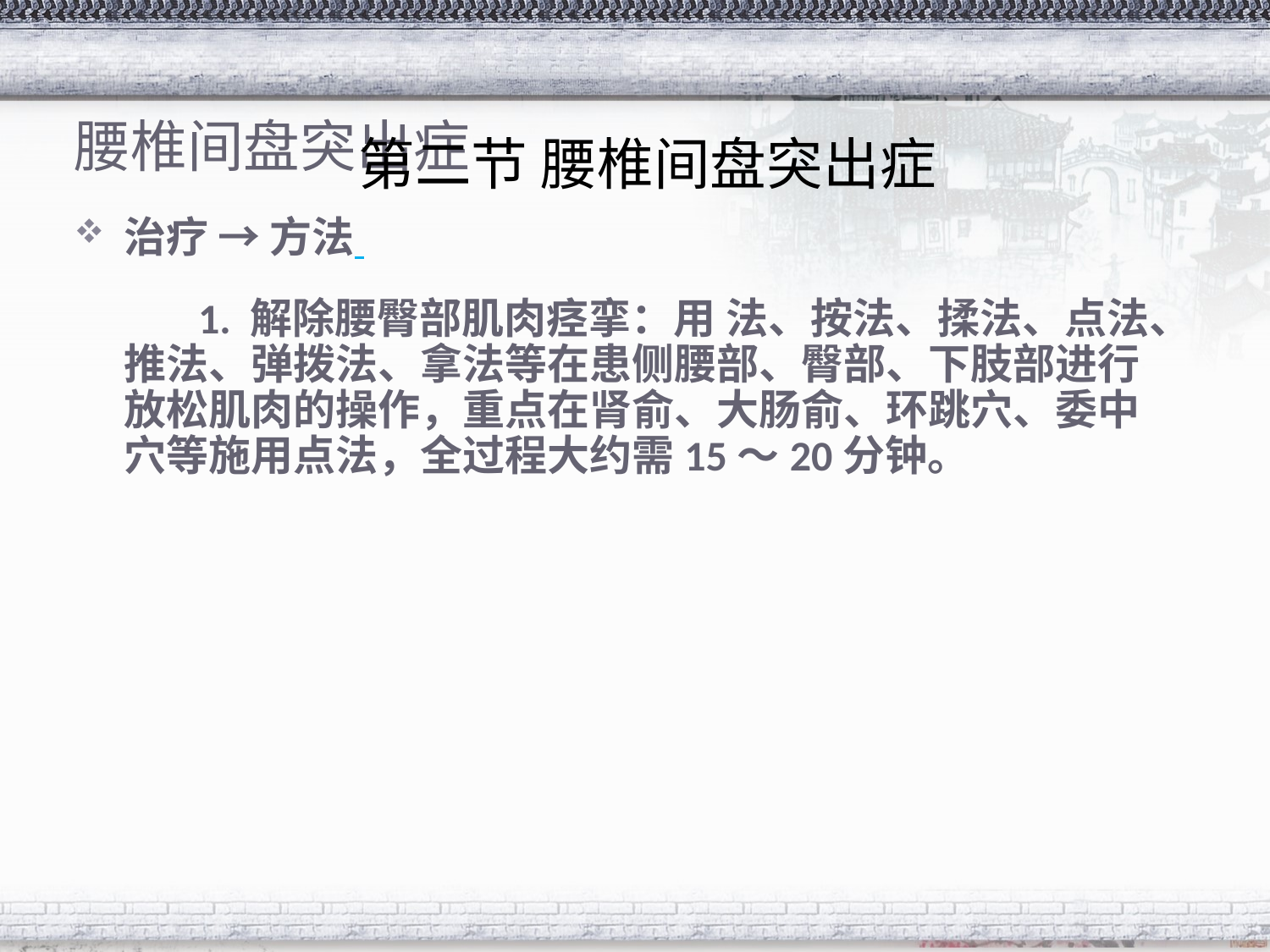

# 腰椎间盘突出症
第二节 腰椎间盘突出症
治疗 → 方法
  　　1. 解除腰臀部肌肉痉挛：用 法、按法、揉法、点法、推法、弹拨法、拿法等在患侧腰部、臀部、下肢部进行放松肌肉的操作，重点在肾俞、大肠俞、环跳穴、委中穴等施用点法，全过程大约需15～20分钟。